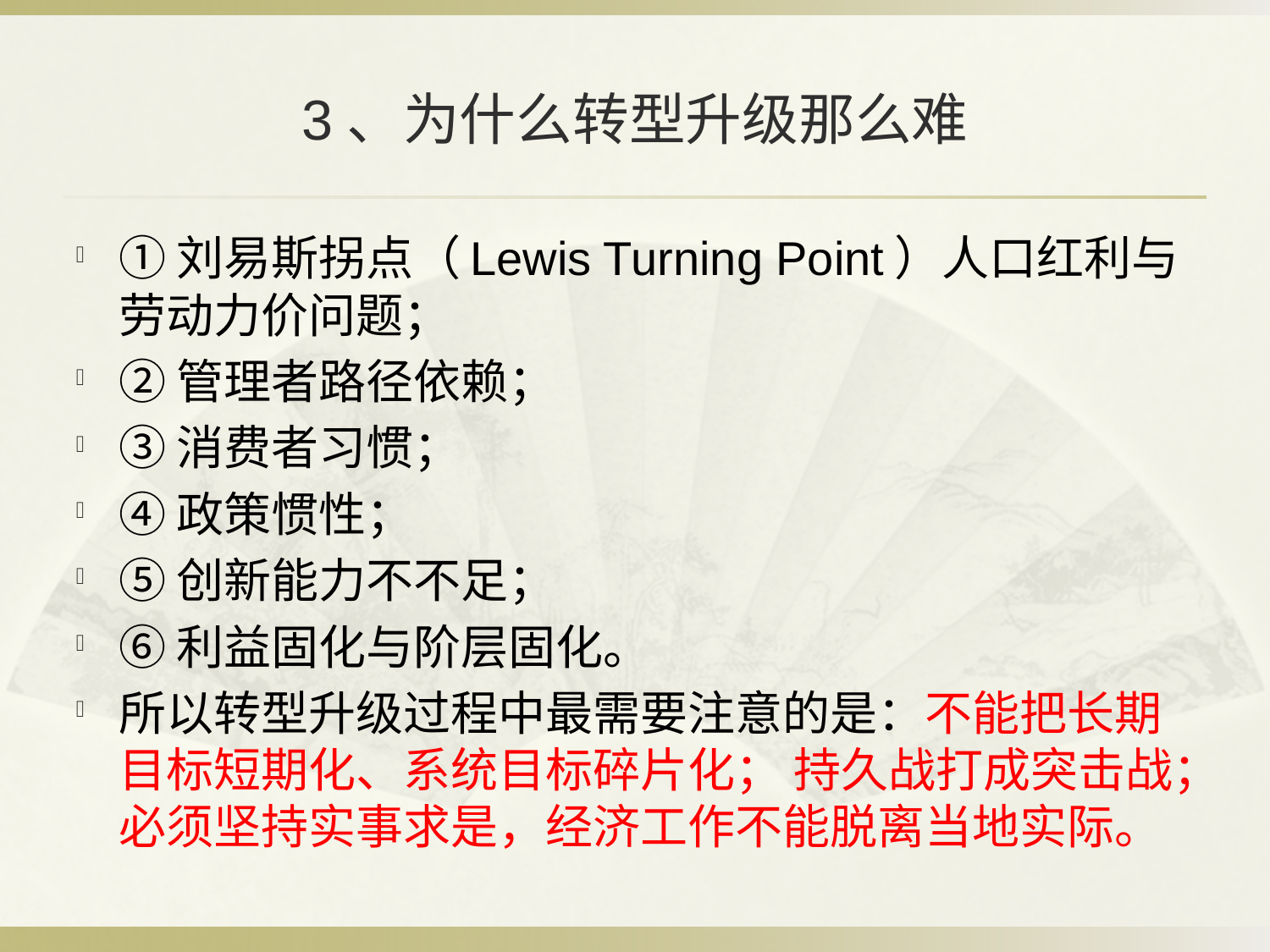

# 3、为什么转型升级那么难
①刘易斯拐点（Lewis Turning Point）人口红利与劳动力价问题；
②管理者路径依赖；
③消费者习惯；
④政策惯性；
⑤创新能力不不足；
⑥利益固化与阶层固化。
所以转型升级过程中最需要注意的是：不能把长期目标短期化、系统目标碎片化； 持久战打成突击战；必须坚持实事求是，经济工作不能脱离当地实际。